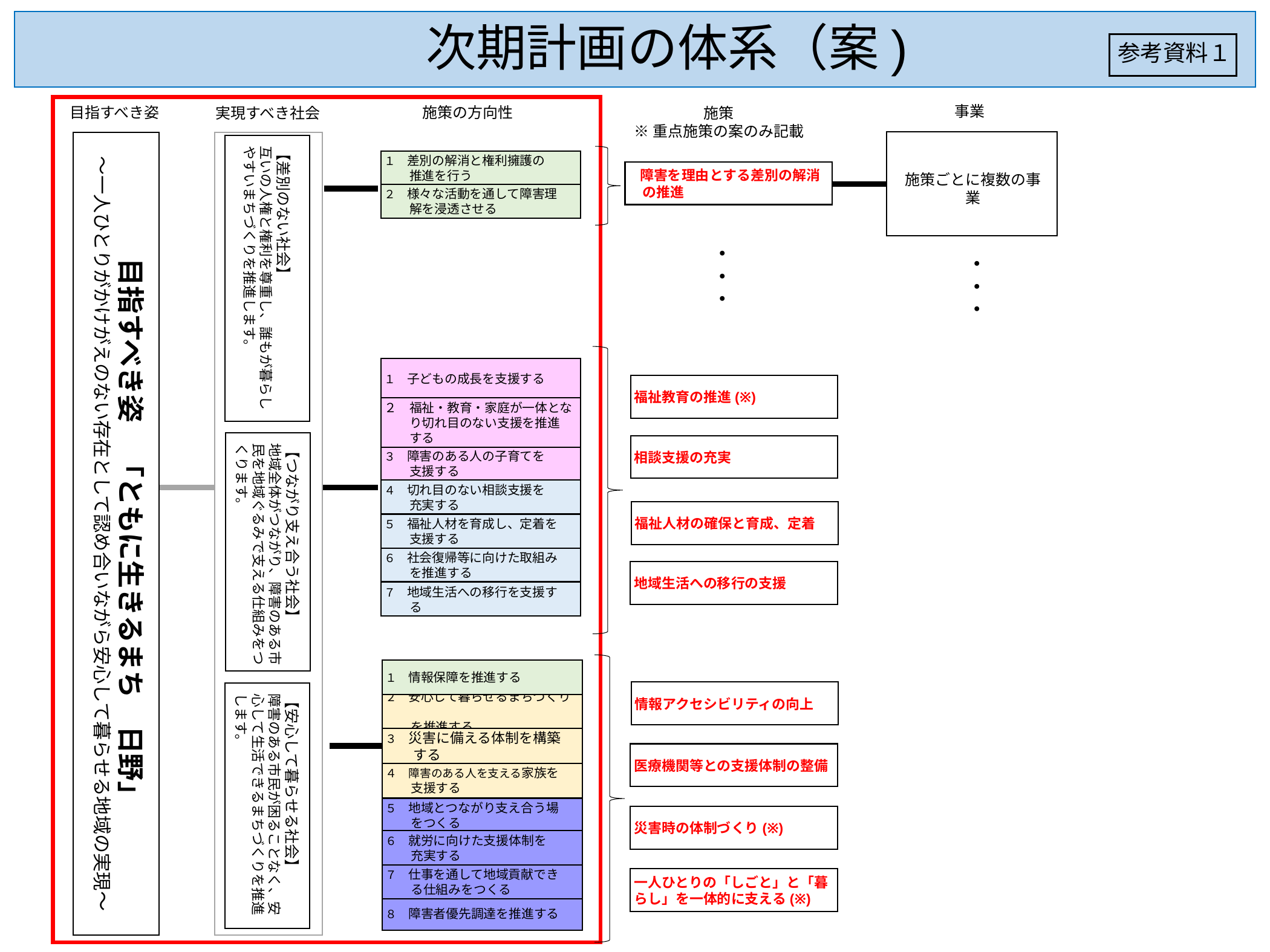

次期計画の体系（案)

参考資料１

目指すべき姿
施策の方向性
実現すべき社会

目指すべき姿　「ともに生きるまち　日野」
～一人ひとりがかけがえのない存在として認め合いながら安心して暮らせる地域の実現～
【差別のない社会】
互いの人権と権利を尊重し、誰もが暮らしやすいまちづくりを推進します。
１　差別の解消と権利擁護の
　　推進を行う
２　様々な活動を通して障害理
　　解を浸透させる
１　情報保障を推進する
１　子どもの成長を支援する
２　福祉・教育・家庭が一体とな
　　り切れ目のない支援を推進
　　する
３　障害のある人の子育てを
　　支援する
【つながり支え合う社会】
地域全体がつながり、障害のある市民を地域ぐるみで支える仕組みをつくります。
４　切れ目のない相談支援を
　　充実する
５　福祉人材を育成し、定着を
　　支援する
６　社会復帰等に向けた取組み
　　を推進する
７　地域生活への移行を支援す
　　る
【安心して暮らせる社会】
障害のある市民が困ることなく、安心して生活できるまちづくりを推進します。
２　安心して暮らせるまちづくり
　　を推進する
３　災害に備える体制を構築
　　する
４　障害のある人を支える家族を
　　支援する
５　地域とつながり支え合う場
　　をつくる
６　就労に向けた支援体制を
　　充実する
７　仕事を通して地域貢献でき
　　る仕組みをつくる
８　障害者優先調達を推進する

事業
施策
※重点施策の案のみ記載

　障害を理由とする差別の解消
　の推進
施策ごとに複数の事業
・・・
・・・

福祉教育の推進(※)
相談支援の充実
福祉人材の確保と育成、定着
地域生活への移行の支援

情報アクセシビリティの向上
医療機関等との支援体制の整備
災害時の体制づくり(※)
一人ひとりの「しごと」と「暮らし」を一体的に支える(※)